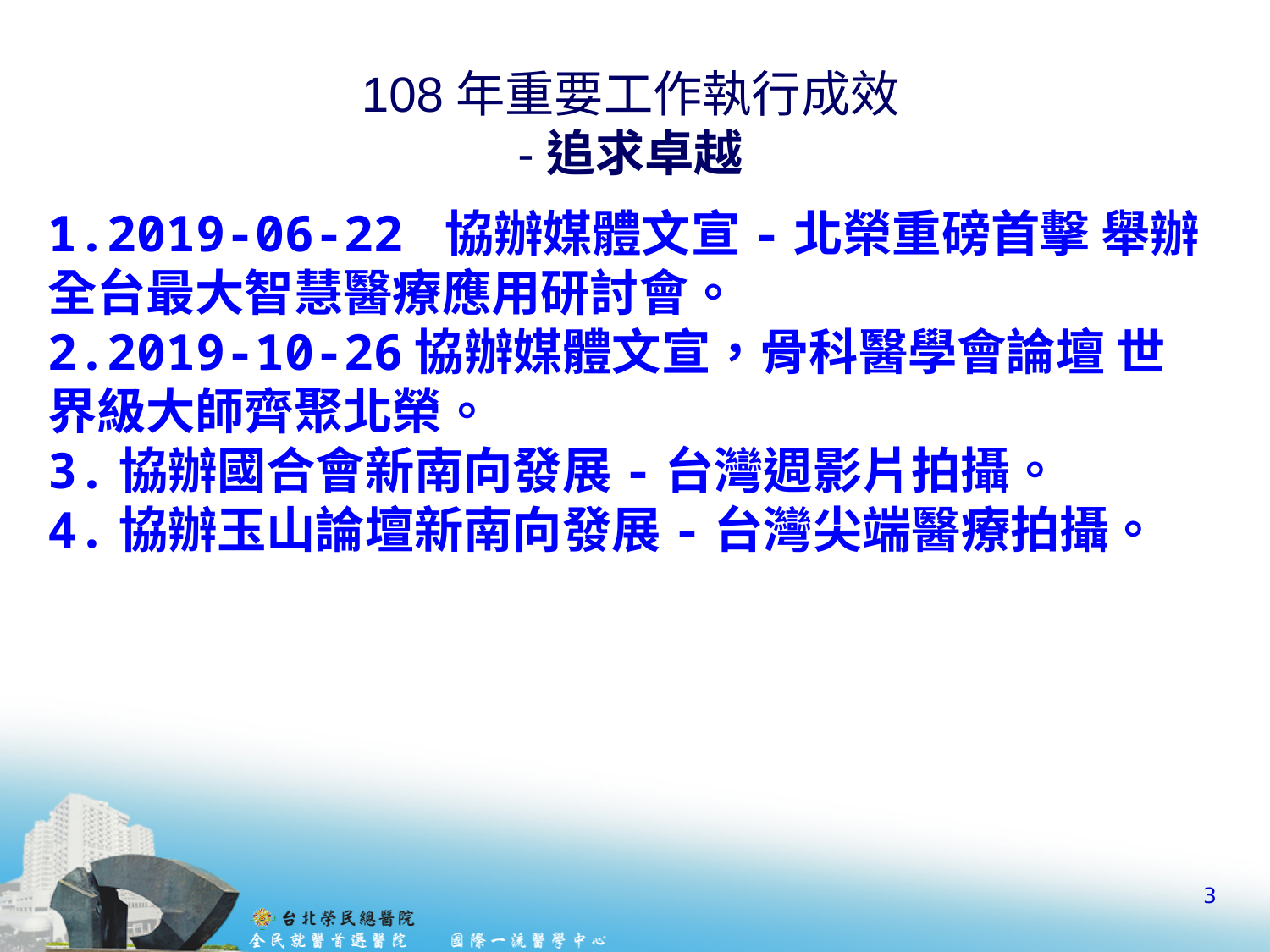

108年重要工作執行成效
-追求卓越
1.2019-06-22 協辦媒體文宣-北榮重磅首擊 舉辦全台最大智慧醫療應用研討會。
2.2019-10-26協辦媒體文宣，骨科醫學會論壇 世界級大師齊聚北榮。
3.協辦國合會新南向發展-台灣週影片拍攝。
4.協辦玉山論壇新南向發展-台灣尖端醫療拍攝。
3